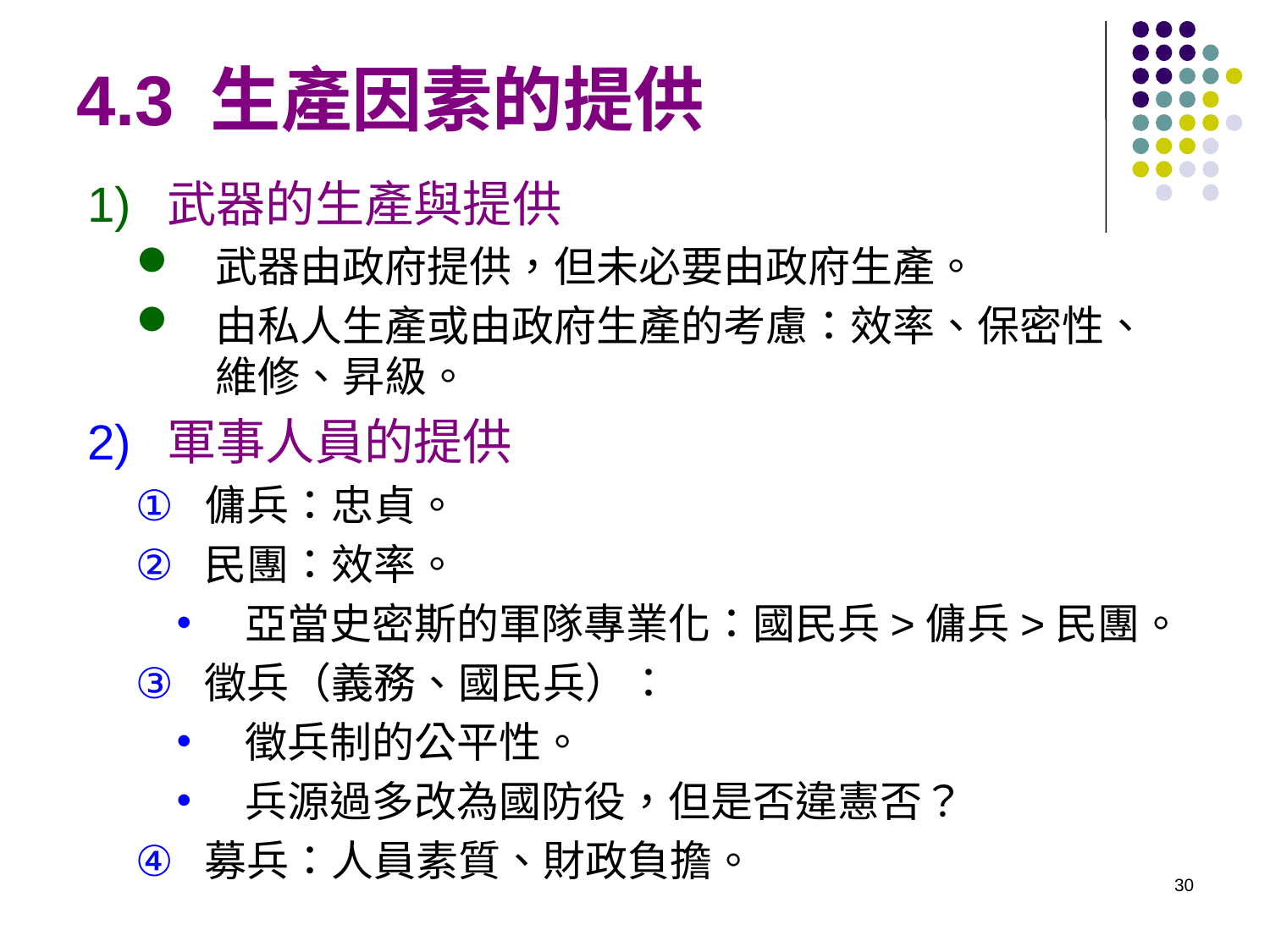

# 4.3 生產因素的提供
武器的生產與提供
武器由政府提供，但未必要由政府生產。
由私人生產或由政府生產的考慮：效率、保密性、維修、昇級。
軍事人員的提供
傭兵：忠貞。
民團：效率。
亞當史密斯的軍隊專業化：國民兵>傭兵>民團。
徵兵（義務、國民兵）：
徵兵制的公平性。
兵源過多改為國防役，但是否違憲否？
募兵：人員素質、財政負擔。
30